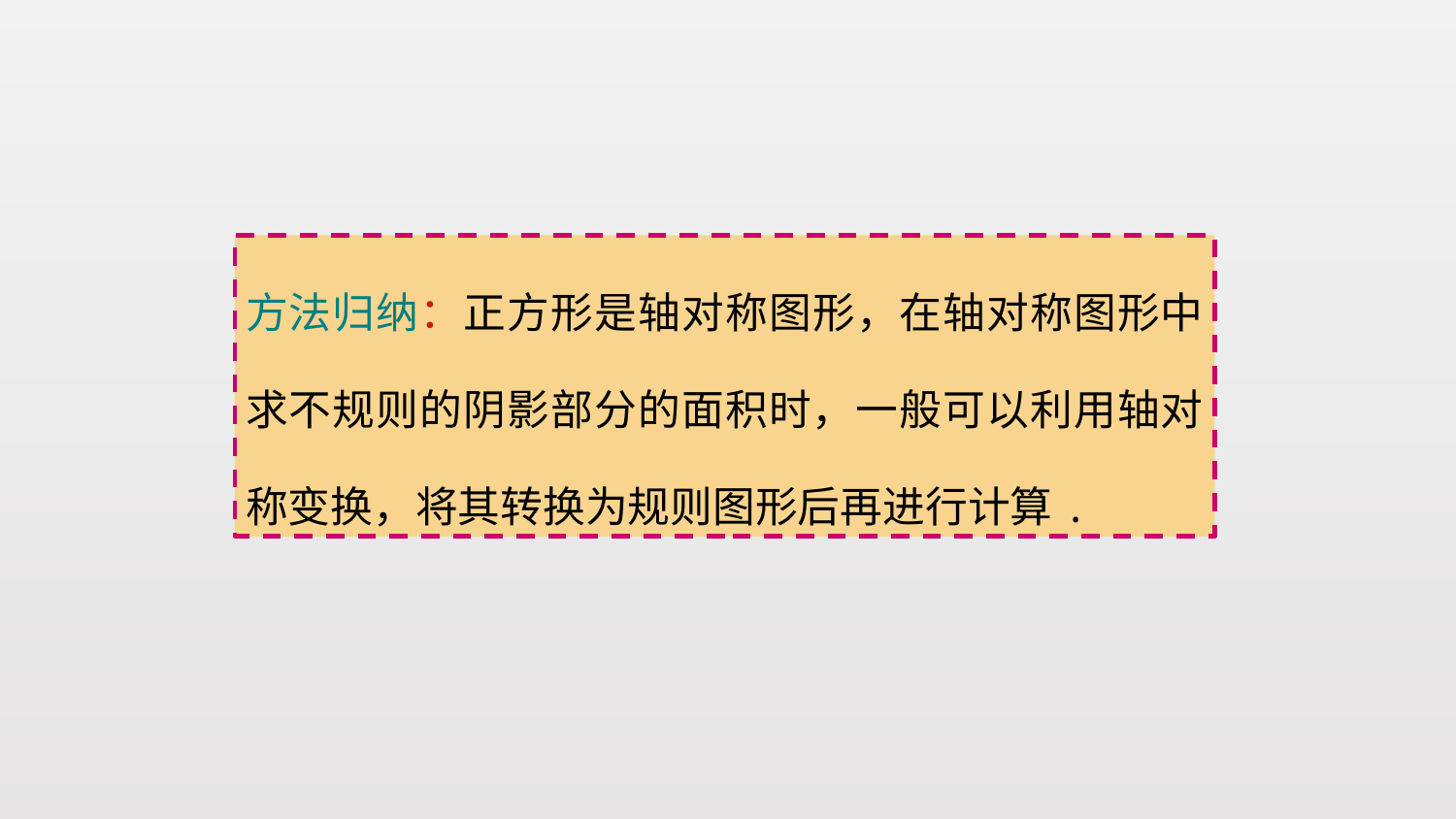

方法归纳：正方形是轴对称图形，在轴对称图形中求不规则的阴影部分的面积时，一般可以利用轴对称变换，将其转换为规则图形后再进行计算.